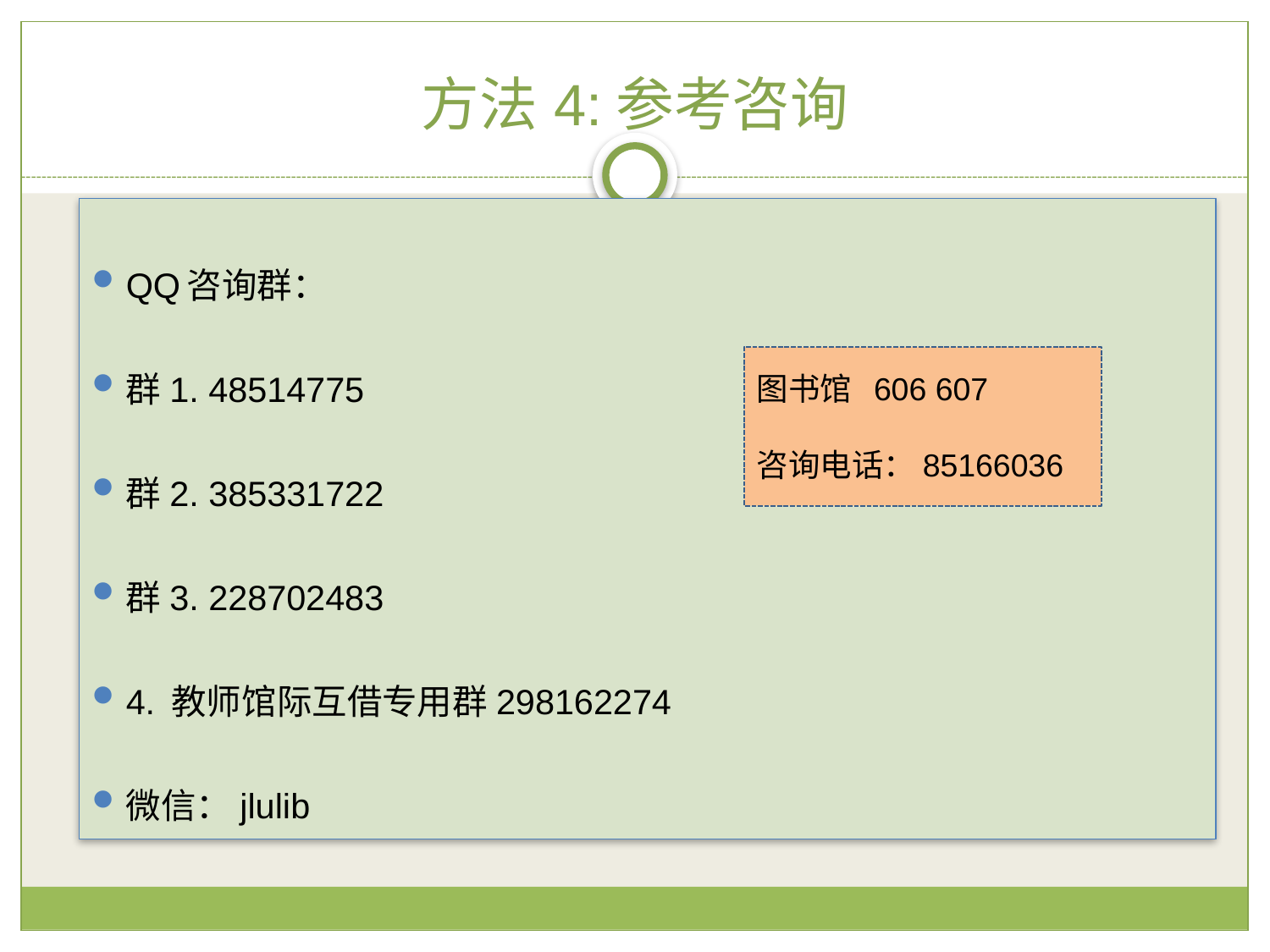

# 方法4:参考咨询

QQ咨询群：

群1. 48514775

群2. 385331722

群3. 228702483

4. 教师馆际互借专用群298162274

微信：jlulib

图书馆  606 607

咨询电话：85166036